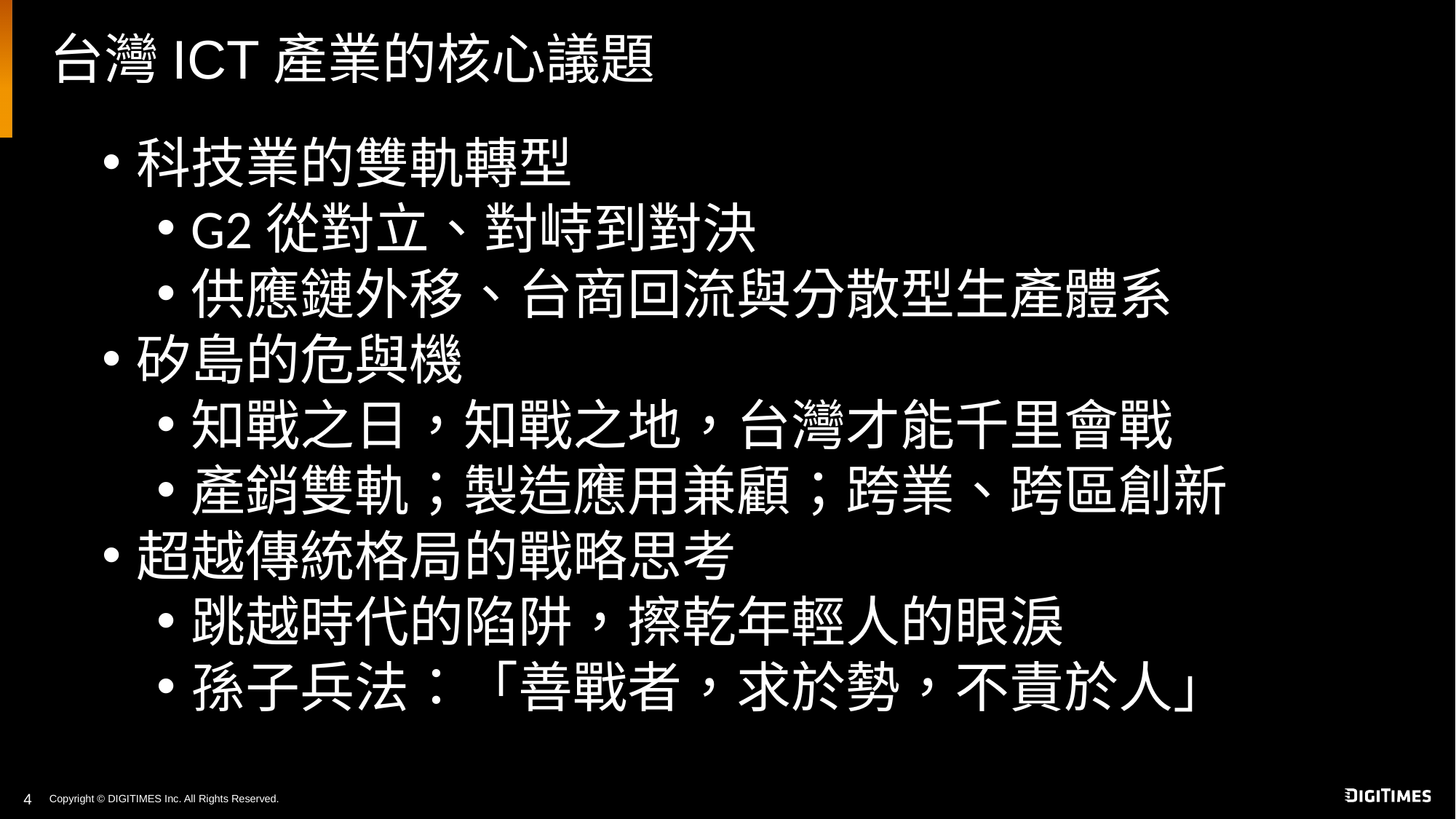

# 台灣ICT產業的核心議題
科技業的雙軌轉型
G2從對立、對峙到對決
供應鏈外移、台商回流與分散型生產體系
矽島的危與機
知戰之日，知戰之地，台灣才能千里會戰
產銷雙軌；製造應用兼顧；跨業、跨區創新
超越傳統格局的戰略思考
跳越時代的陷阱，擦乾年輕人的眼淚
孫子兵法：「善戰者，求於勢，不責於人」

4